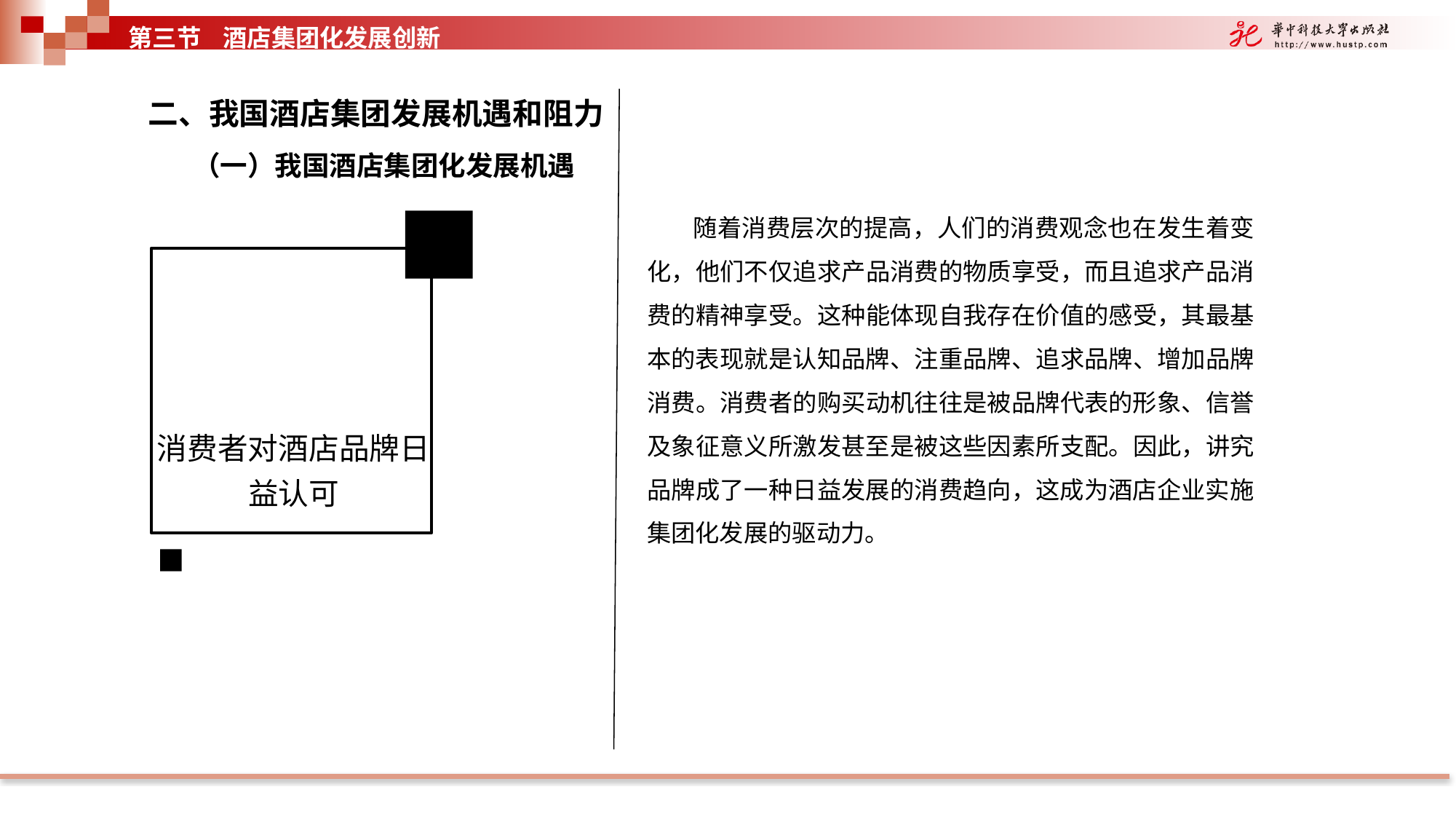

第三节    酒店集团化发展创新
       随着消费层次的提高，人们的消费观念也在发生着变化，他们不仅追求产品消费的物质享受，而且追求产品消费的精神享受。这种能体现自我存在价值的感受，其最基本的表现就是认知品牌、注重品牌、追求品牌、增加品牌消费。消费者的购买动机往往是被品牌代表的形象、信誉及象征意义所激发甚至是被这些因素所支配。因此，讲究品牌成了一种日益发展的消费趋向，这成为酒店企业实施集团化发展的驱动力。

消费者对酒店品牌日益认可

二、我国酒店集团发展机遇和阻力
（一）我国酒店集团化发展机遇